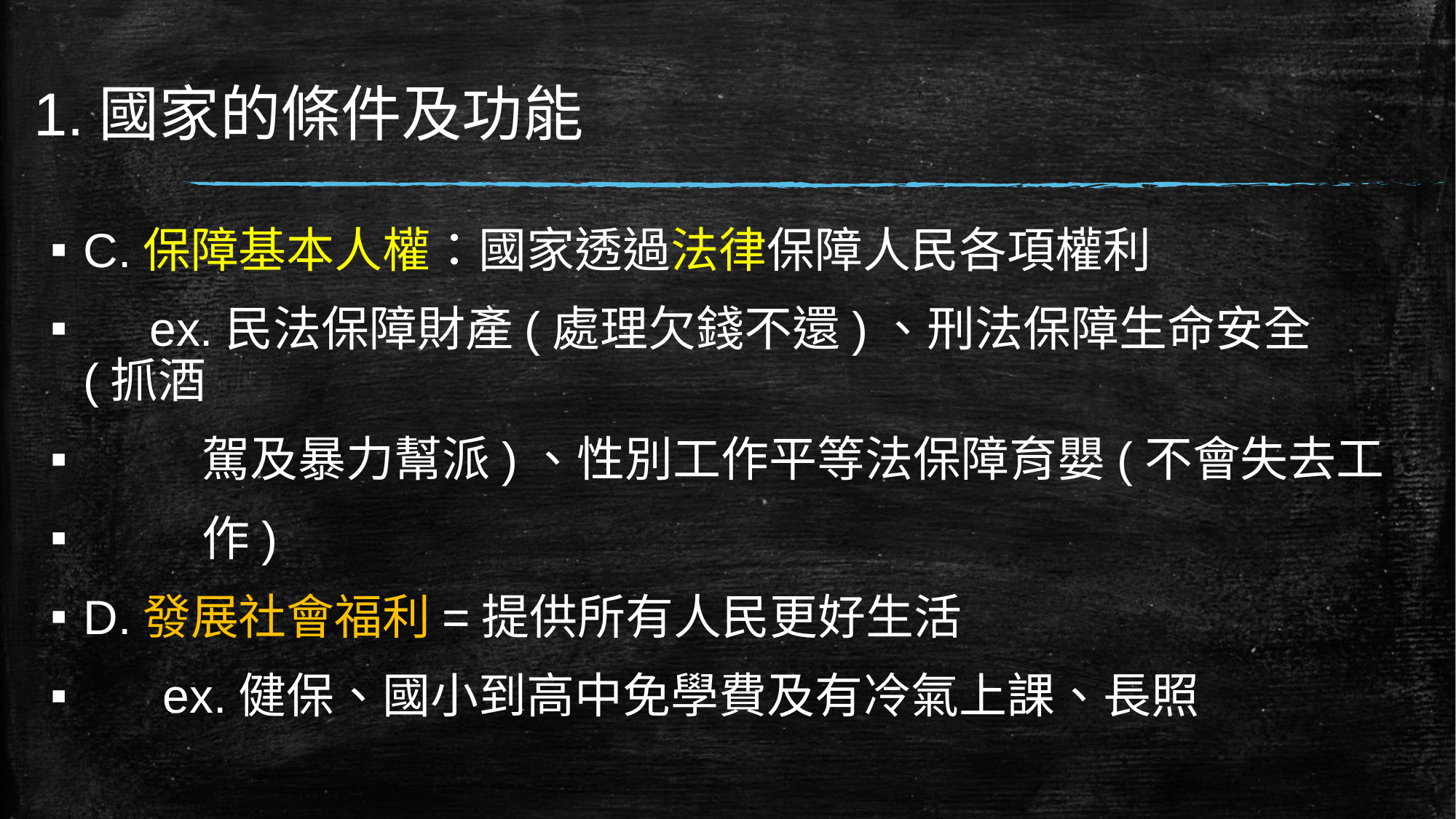

# 1.國家的條件及功能
C.保障基本人權：國家透過法律保障人民各項權利
     ex.民法保障財產(處理欠錢不還)、刑法保障生命安全(抓酒
          駕及暴力幫派)、性別工作平等法保障育嬰(不會失去工
          作)
D.發展社會福利=提供所有人民更好生活
      ex.健保、國小到高中免學費及有冷氣上課、長照